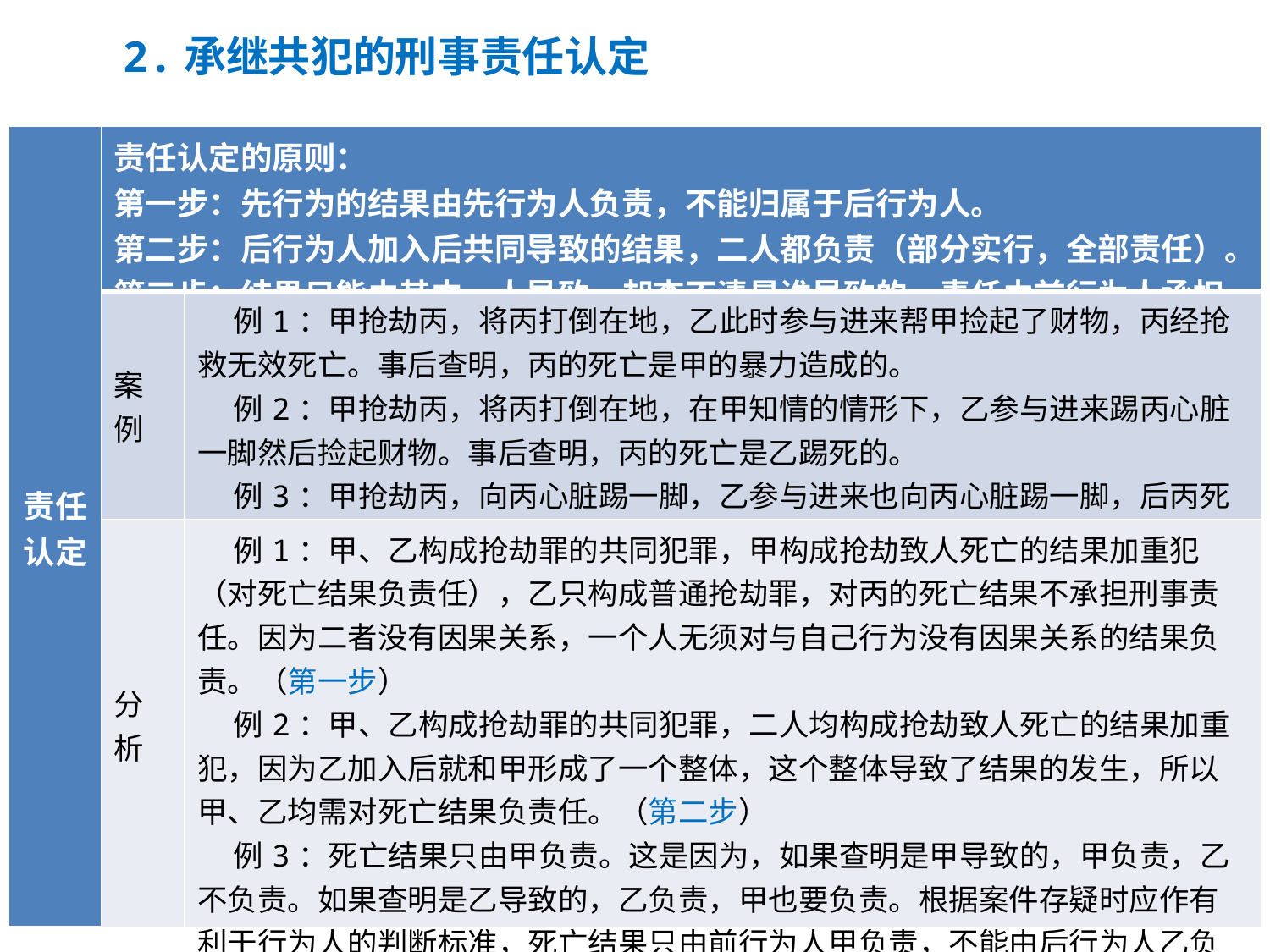

2.承继共犯的刑事责任认定

| 责任 认定 | 责任认定的原则： 第一步：先行为的结果由先行为人负责，不能归属于后行为人。 第二步：后行为人加入后共同导致的结果，二人都负责（部分实行，全部责任）。 第三步：结果只能由其中一人导致，却查不清是谁导致的，责任由前行为人承担。 |  |
| --- | --- | --- |
|  | 案例 | 例1：甲抢劫丙，将丙打倒在地，乙此时参与进来帮甲捡起了财物，丙经抢救无效死亡。事后查明，丙的死亡是甲的暴力造成的。 例2：甲抢劫丙，将丙打倒在地，在甲知情的情形下，乙参与进来踢丙心脏一脚然后捡起财物。事后查明，丙的死亡是乙踢死的。 例3：甲抢劫丙，向丙心脏踢一脚，乙参与进来也向丙心脏踢一脚，后丙死亡。事后无法查明致死一脚是谁踢的 |
|  | 分析 | 例1：甲、乙构成抢劫罪的共同犯罪，甲构成抢劫致人死亡的结果加重犯（对死亡结果负责任），乙只构成普通抢劫罪，对丙的死亡结果不承担刑事责任。因为二者没有因果关系，一个人无须对与自己行为没有因果关系的结果负责。（第一步） 例2：甲、乙构成抢劫罪的共同犯罪，二人均构成抢劫致人死亡的结果加重犯，因为乙加入后就和甲形成了一个整体，这个整体导致了结果的发生，所以甲、乙均需对死亡结果负责任。（第二步） 例3：死亡结果只由甲负责。这是因为，如果查明是甲导致的，甲负责，乙不负责。如果查明是乙导致的，乙负责，甲也要负责。根据案件存疑时应作有利于行为人的判断标准，死亡结果只由前行为人甲负责，不能由后行为人乙负责（因为有可能冤枉乙）。（第三步） |